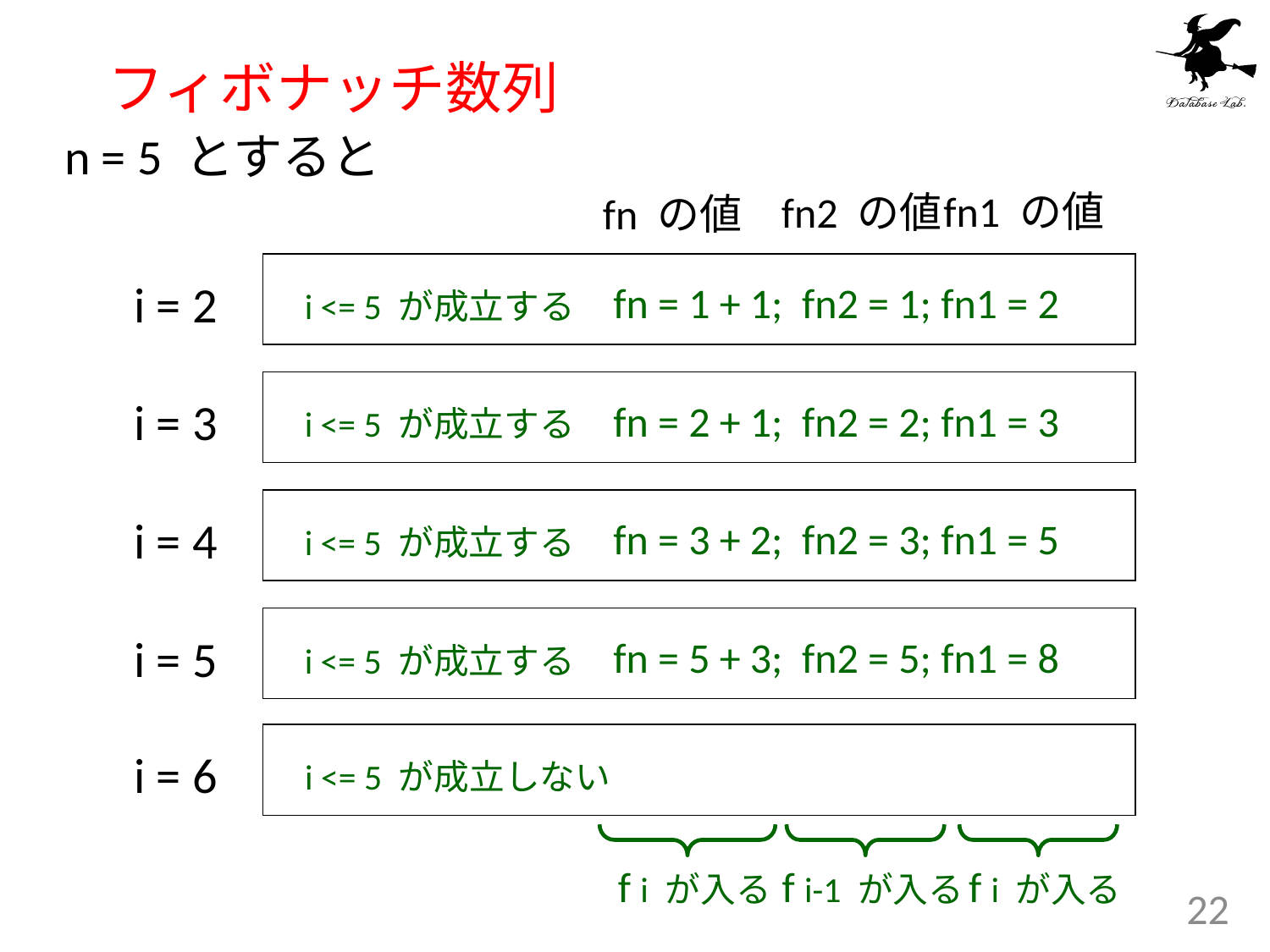

# フィボナッチ数列
n = 5 とすると
fn1 の値
fn2 の値
fn の値

i = 2
fn = 1 + 1;  fn2 = 1; fn1 = 2
i <= 5 が成立する

i = 3
fn = 2 + 1;  fn2 = 2; fn1 = 3
i <= 5 が成立する

i = 4
fn = 3 + 2;  fn2 = 3; fn1 = 5
i <= 5 が成立する

i = 5
fn = 5 + 3;  fn2 = 5; fn1 = 8
i <= 5 が成立する

i = 6
i <= 5 が成立しない

f i が入る
f i-1 が入る
f i が入る
22